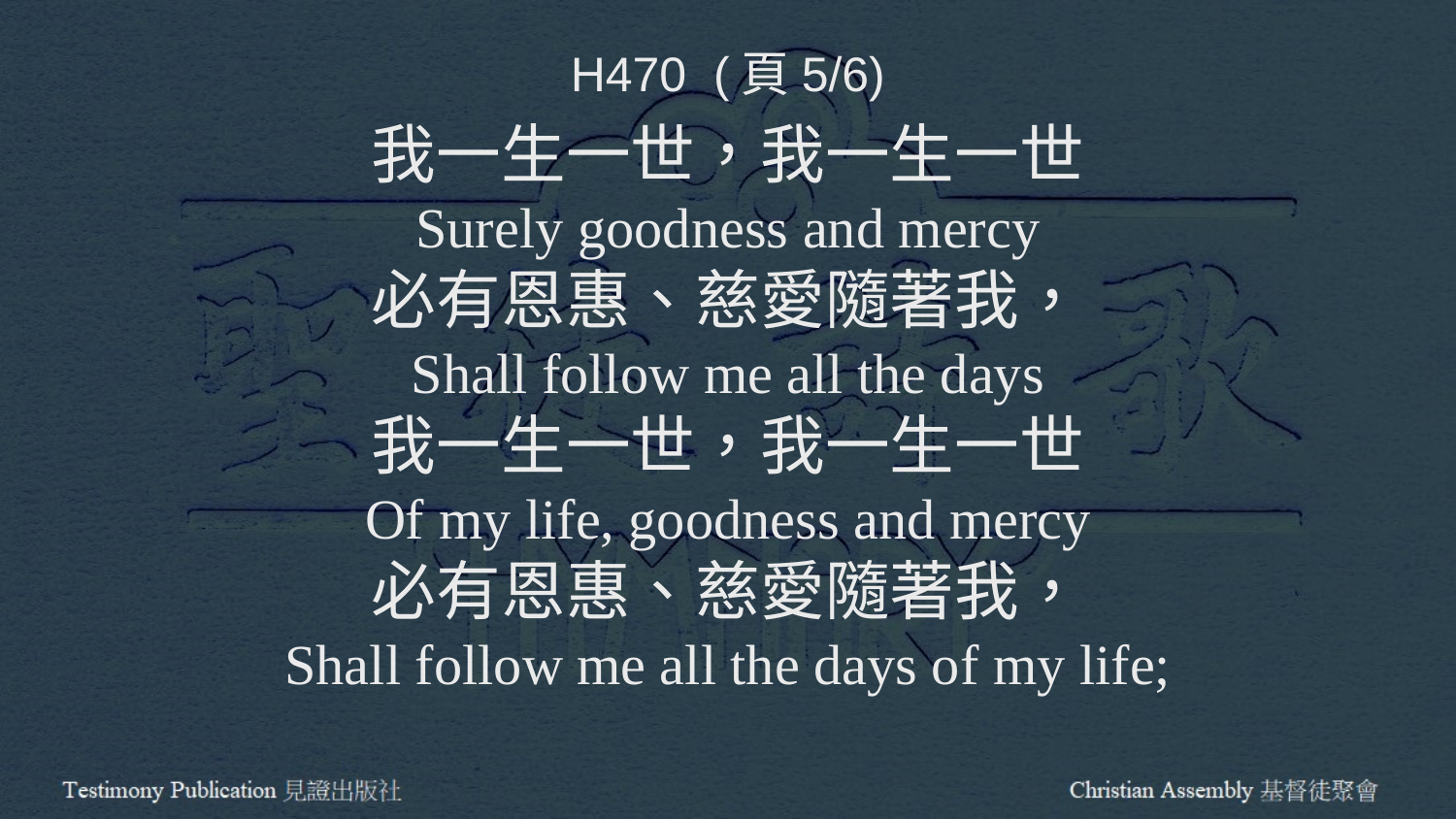

H470  (頁5/6)
我一生一世，我一生一世
Surely goodness and mercy
必有恩惠、慈愛隨著我，
Shall follow me all the days
我一生一世，我一生一世
Of my life, goodness and mercy
必有恩惠、慈愛隨著我，
Shall follow me all the days of my life;